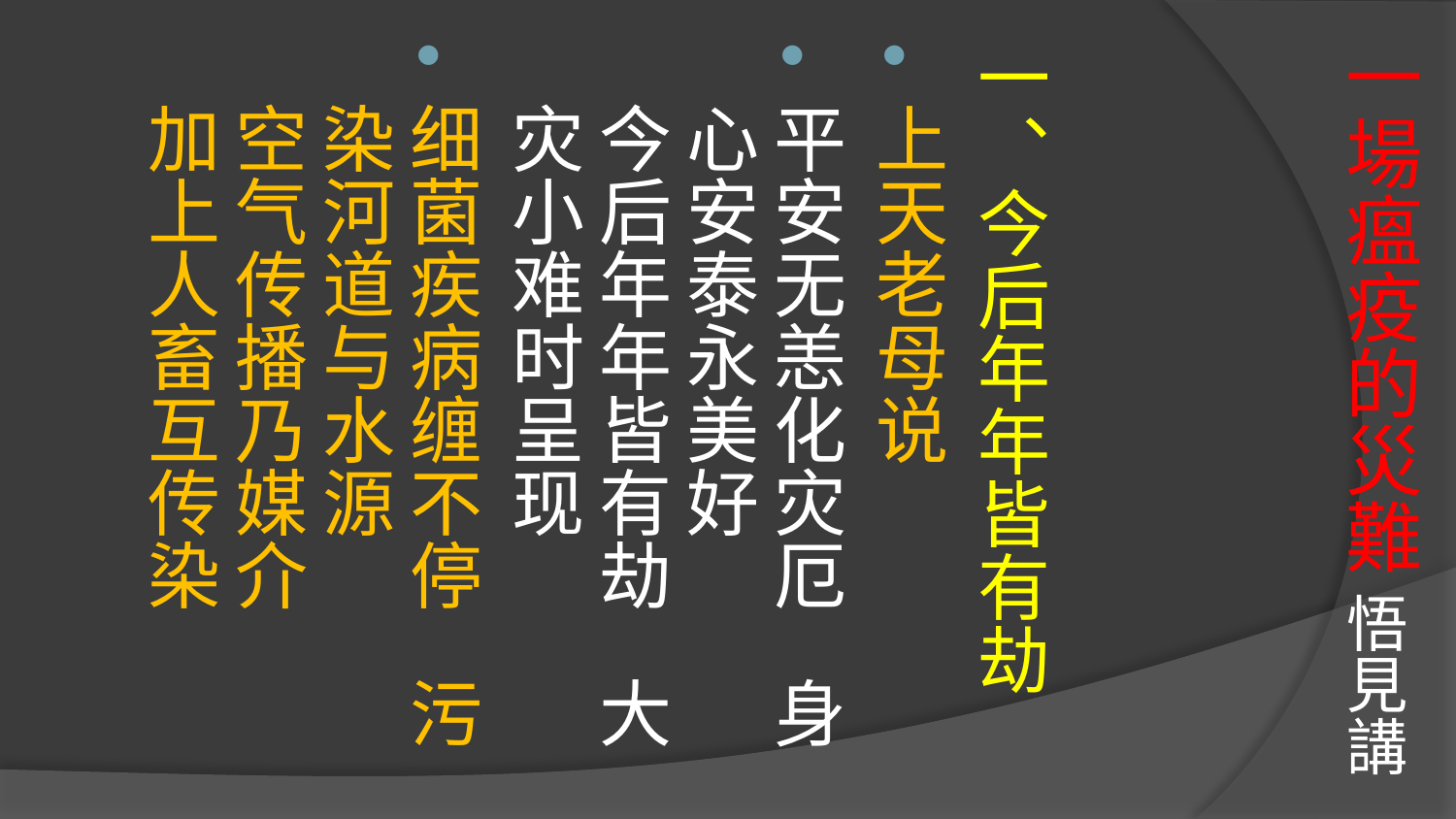

一、今后年年皆有劫
上天老母说
平安无恙化灾厄    身心安泰永美好
今后年年皆有劫    大灾小难时呈现
细菌疾病缠不停    污染河道与水源
空气传播乃媒介           加上人畜互传染

# 一場瘟疫的災難 悟見講